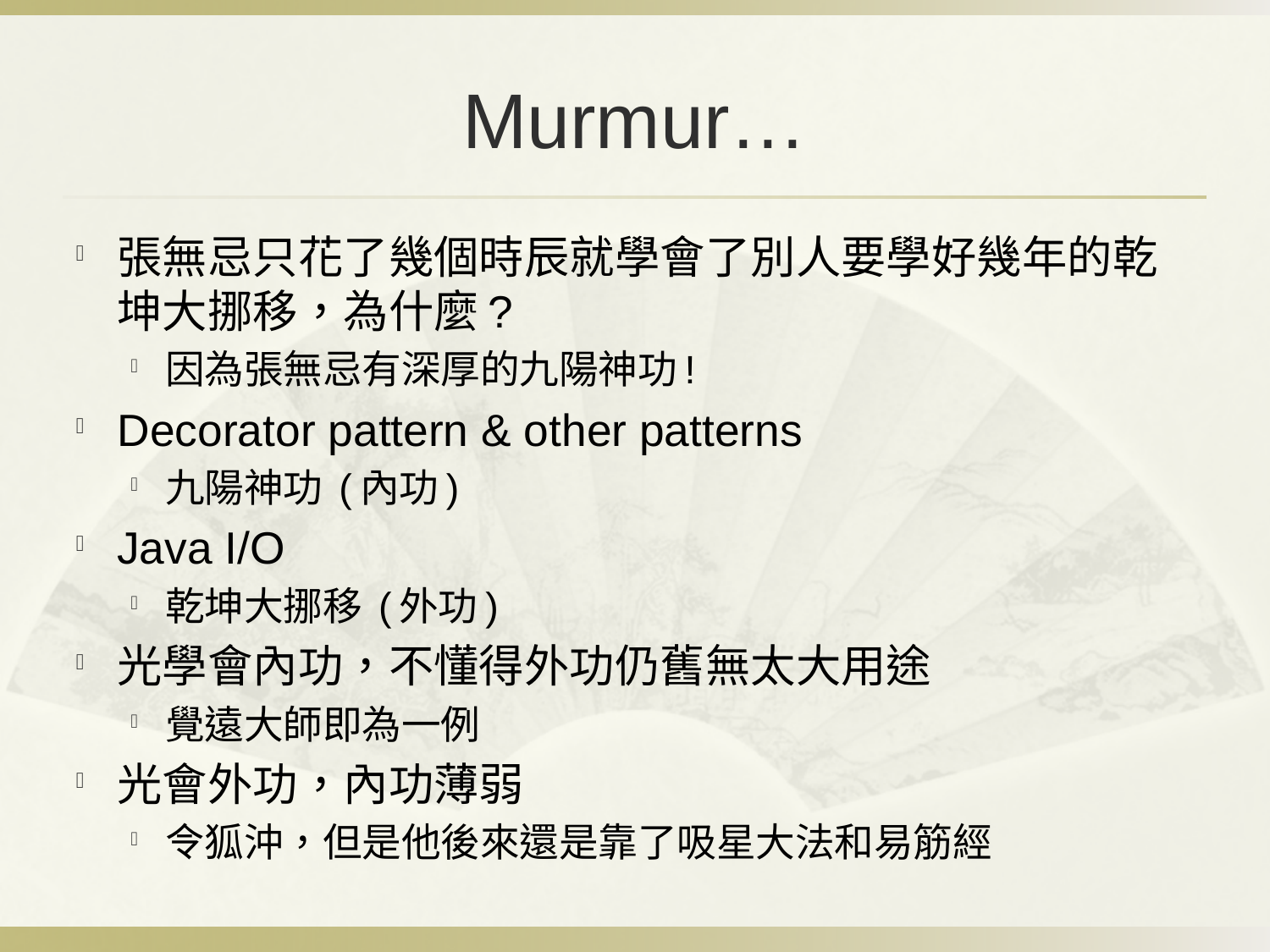

# Murmur…
張無忌只花了幾個時辰就學會了別人要學好幾年的乾坤大挪移，為什麼?
因為張無忌有深厚的九陽神功!
Decorator pattern & other patterns
九陽神功 (內功)
Java I/O
乾坤大挪移 (外功)
光學會內功，不懂得外功仍舊無太大用途
覺遠大師即為一例
光會外功，內功薄弱
令狐沖，但是他後來還是靠了吸星大法和易筋經